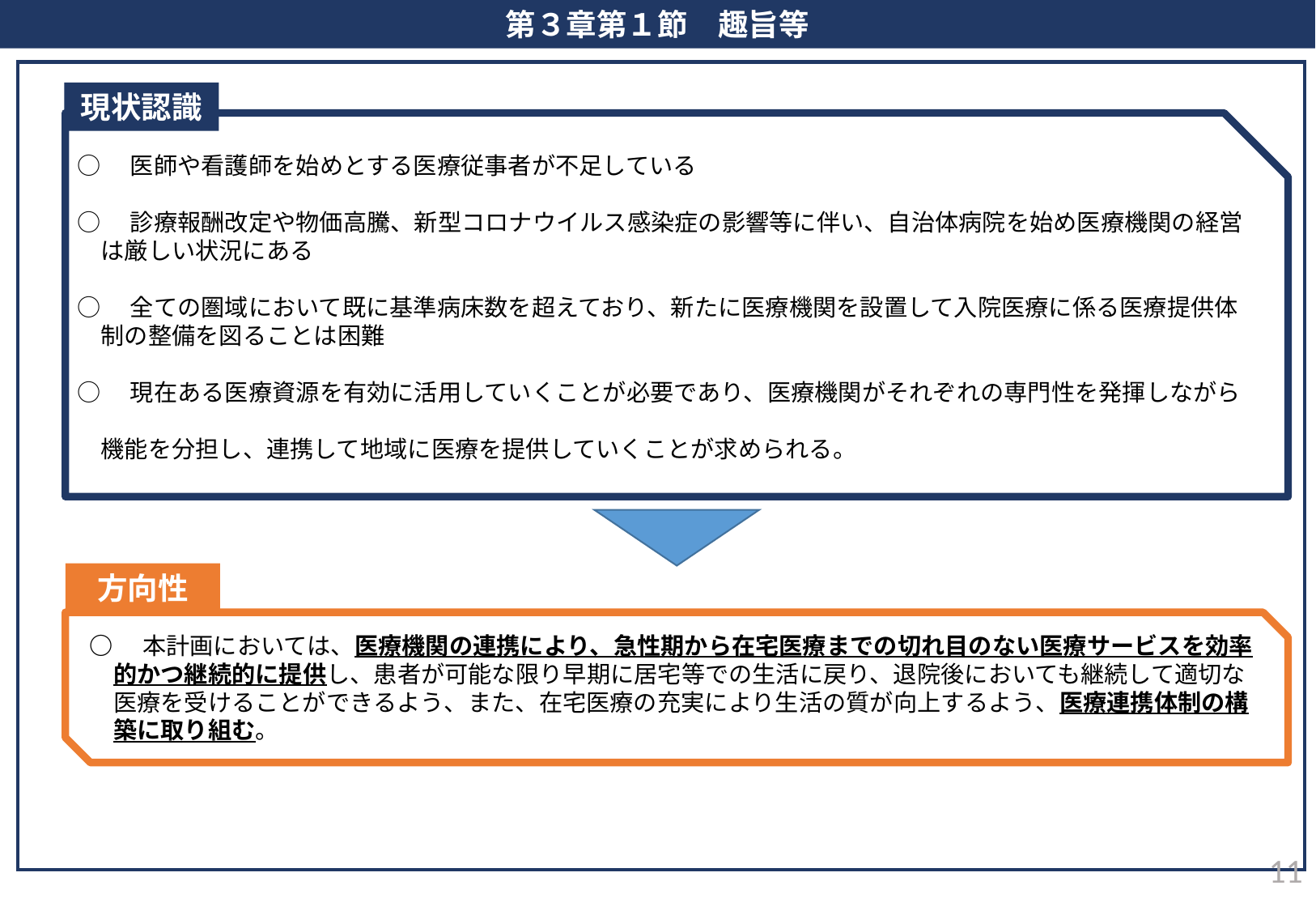

第３章第１節　趣旨等

○　医師や看護師を始めとする医療従事者が不足している

○　診療報酬改定や物価高騰、新型コロナウイルス感染症の影響等に伴い、自治体病院を始め医療機関の経営
　は厳しい状況にある

○　全ての圏域において既に基準病床数を超えており、新たに医療機関を設置して入院医療に係る医療提供体
　制の整備を図ることは困難

○　現在ある医療資源を有効に活用していくことが必要であり、医療機関がそれぞれの専門性を発揮しながら
　機能を分担し、連携して地域に医療を提供していくことが求められる。

現状認識

方向性
○　本計画においては、医療機関の連携により、急性期から在宅医療までの切れ目のない医療サービスを効率
　的かつ継続的に提供し、患者が可能な限り早期に居宅等での生活に戻り、退院後においても継続して適切な
　医療を受けることができるよう、また、在宅医療の充実により生活の質が向上するよう、医療連携体制の構
　築に取り組む。
11